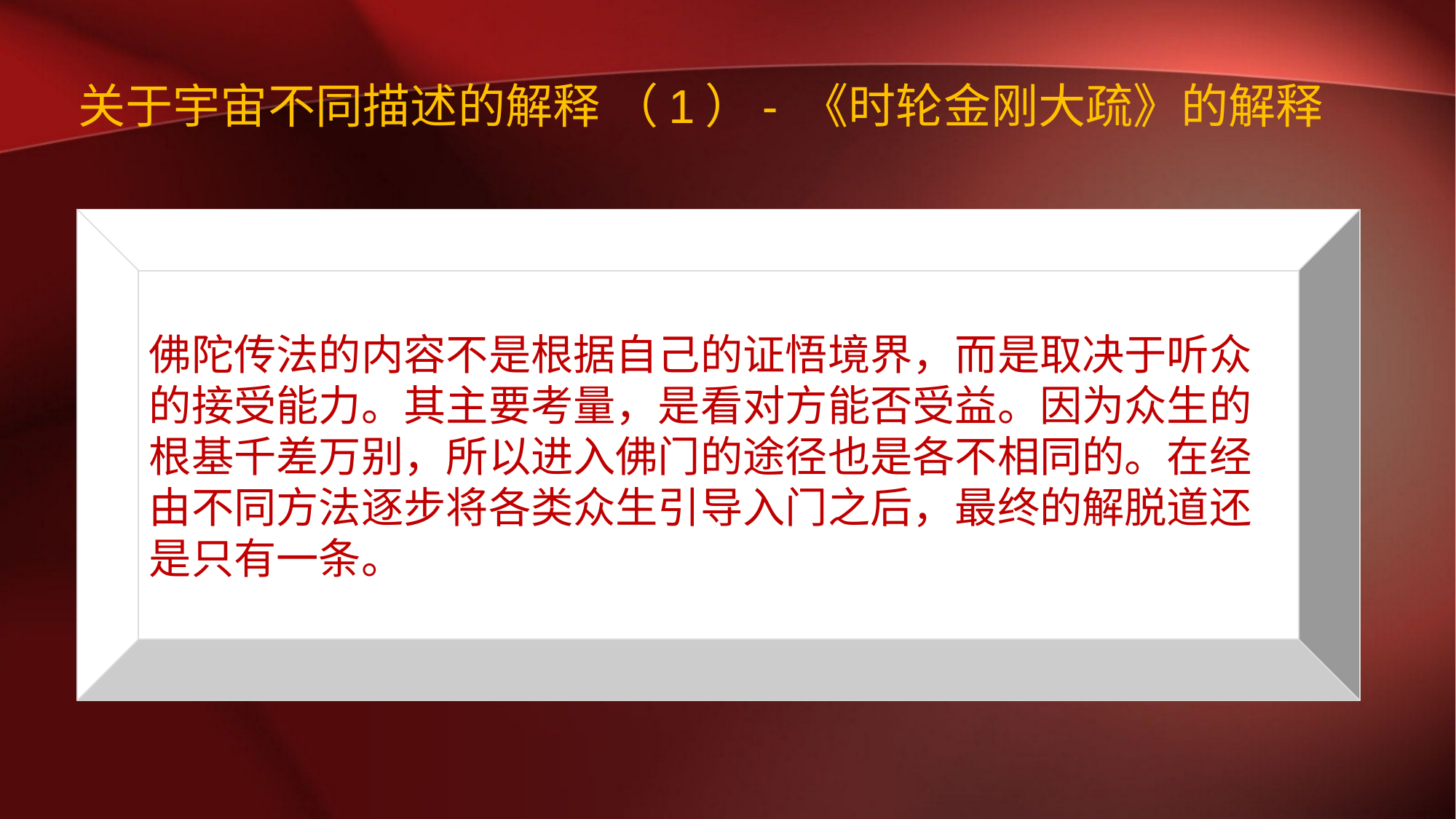

# 关于宇宙不同描述的解释 （1）- 《时轮金刚大疏》的解释
佛陀传法的内容不是根据自己的证悟境界，而是取决于听众的接受能力。其主要考量，是看对方能否受益。因为众生的根基千差万别，所以进入佛门的途径也是各不相同的。在经由不同方法逐步将各类众生引导入门之后，最终的解脱道还是只有一条。